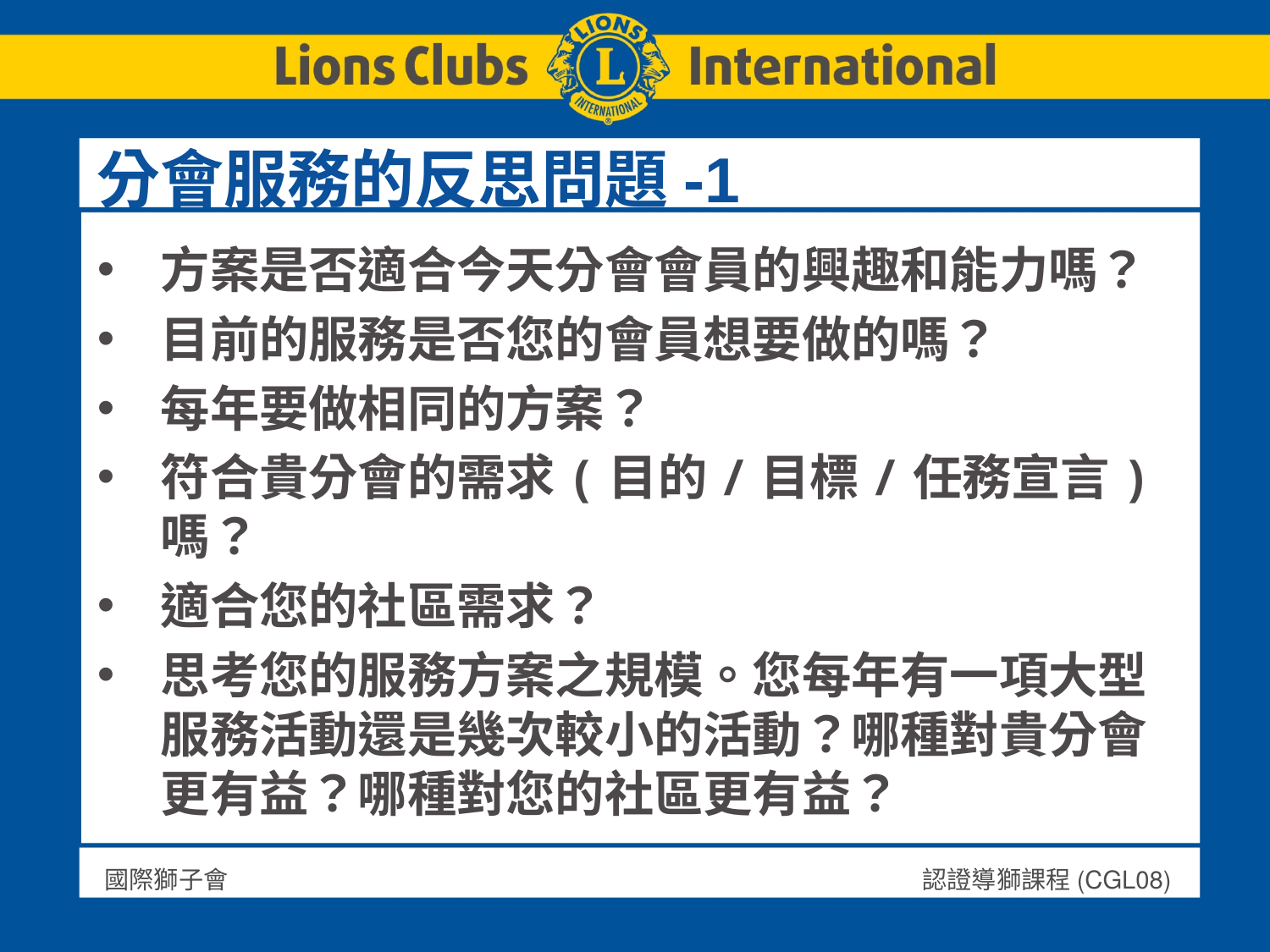

# 分會服務的反思問題-1
方案是否適合今天分會會員的興趣和能力嗎？
目前的服務是否您的會員想要做的嗎？
每年要做相同的方案？
符合貴分會的需求(目的/目標/任務宣言)嗎？
適合您的社區需求？
思考您的服務方案之規模。您每年有一項大型服務活動還是幾次較小的活動？哪種對貴分會更有益？哪種對您的社區更有益？